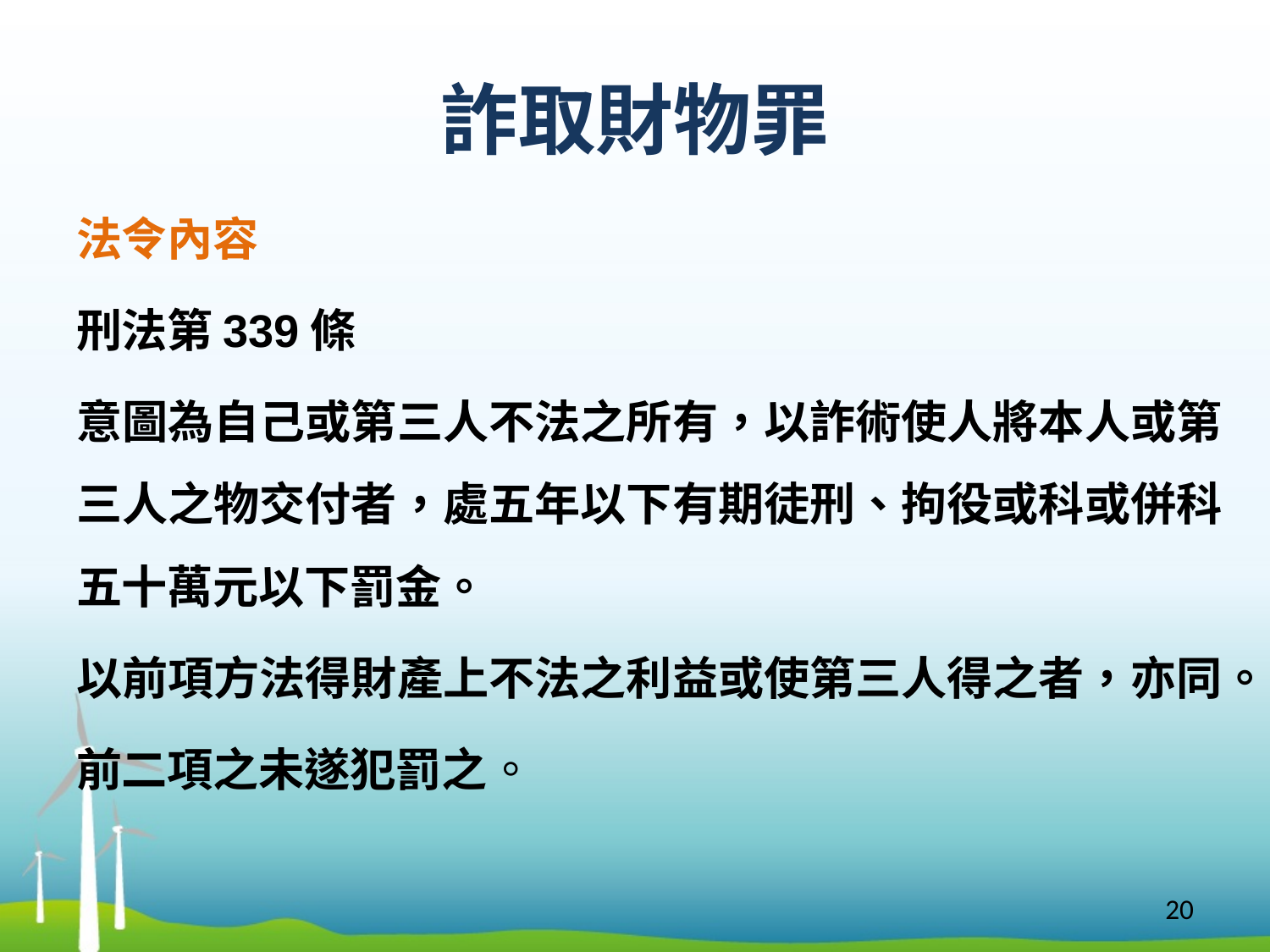

# 詐取財物罪
法令內容
刑法第339條
意圖為自己或第三人不法之所有，以詐術使人將本人或第三人之物交付者，處五年以下有期徒刑、拘役或科或併科五十萬元以下罰金。
以前項方法得財產上不法之利益或使第三人得之者，亦同。
前二項之未遂犯罰之。

20